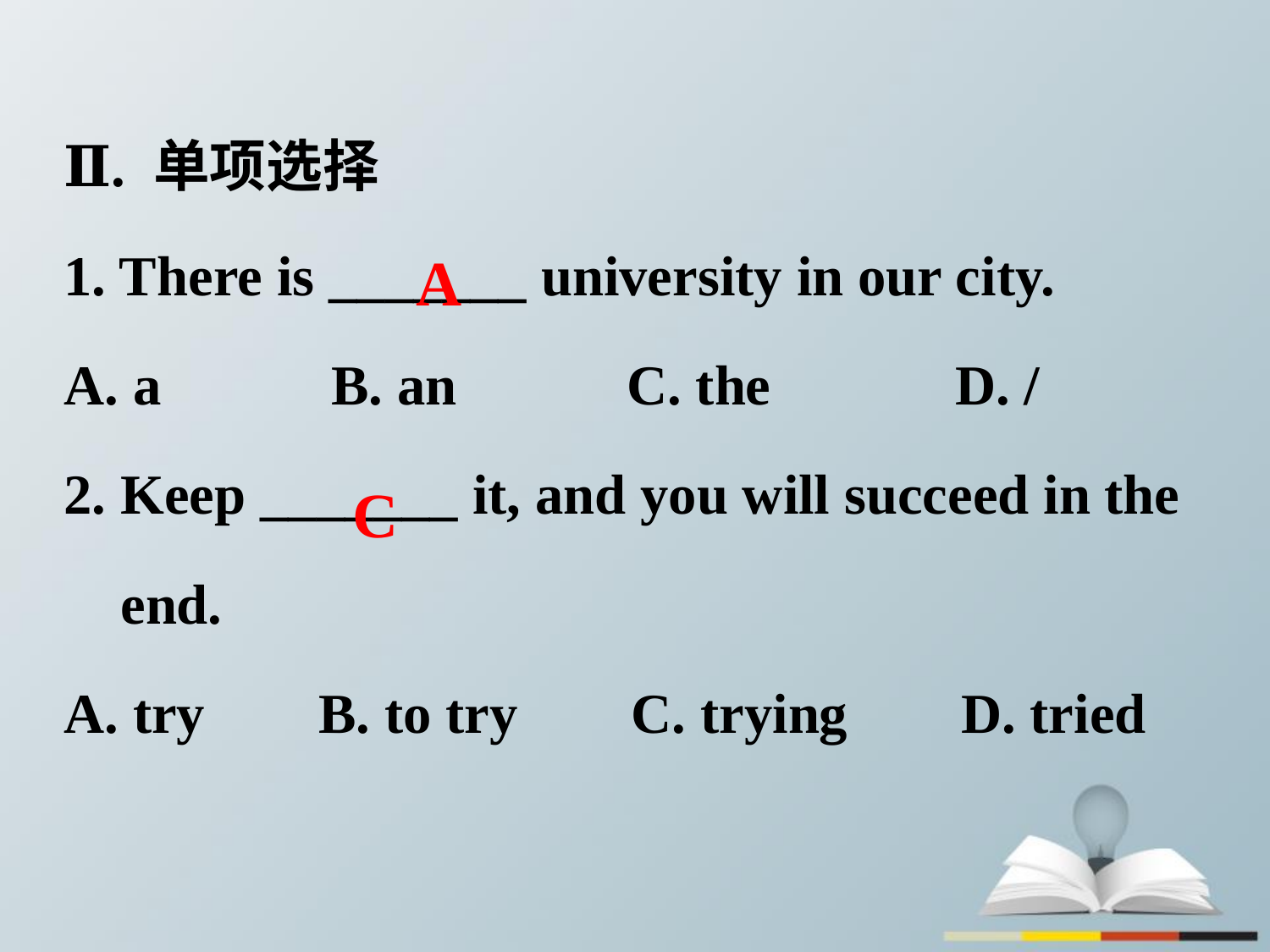

Ⅱ. 单项选择
1. There is _______ university in our city.
A. a            B. an            C. the             D. /
2. Keep _______ it, and you will succeed in the
    end.
A. try        B. to try        C. trying        D. tried
A
C